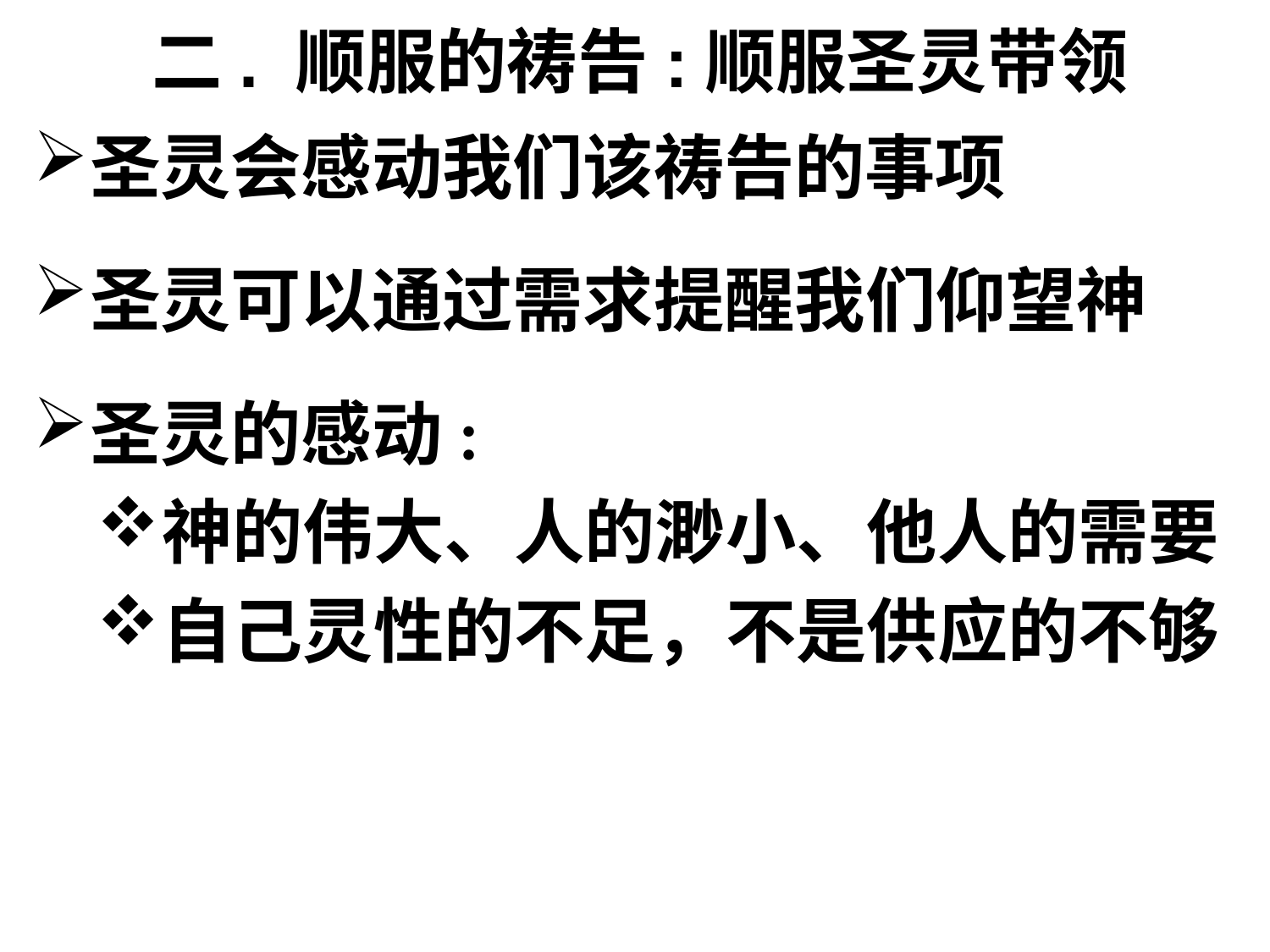

二. 顺服的祷告:顺服圣灵带领
圣灵会感动我们该祷告的事项

圣灵可以通过需求提醒我们仰望神

圣灵的感动:
神的伟大、人的渺小、他人的需要
自己灵性的不足，不是供应的不够